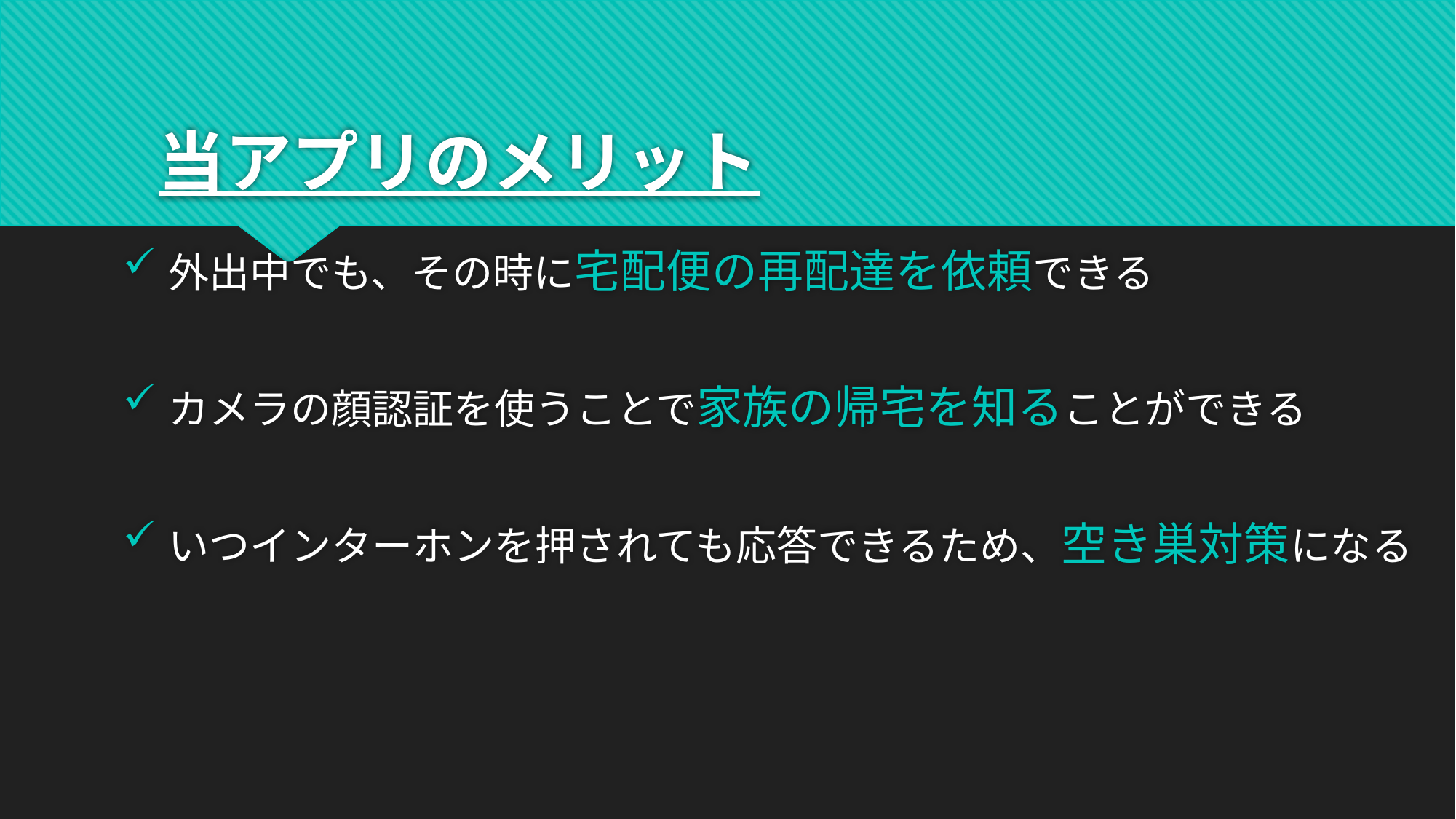

# 当アプリのメリット

 外出中でも、その時に宅配便の再配達を依頼できる

 カメラの顔認証を使うことで家族の帰宅を知ることができる

 いつインターホンを押されても応答できるため、空き巣対策になる